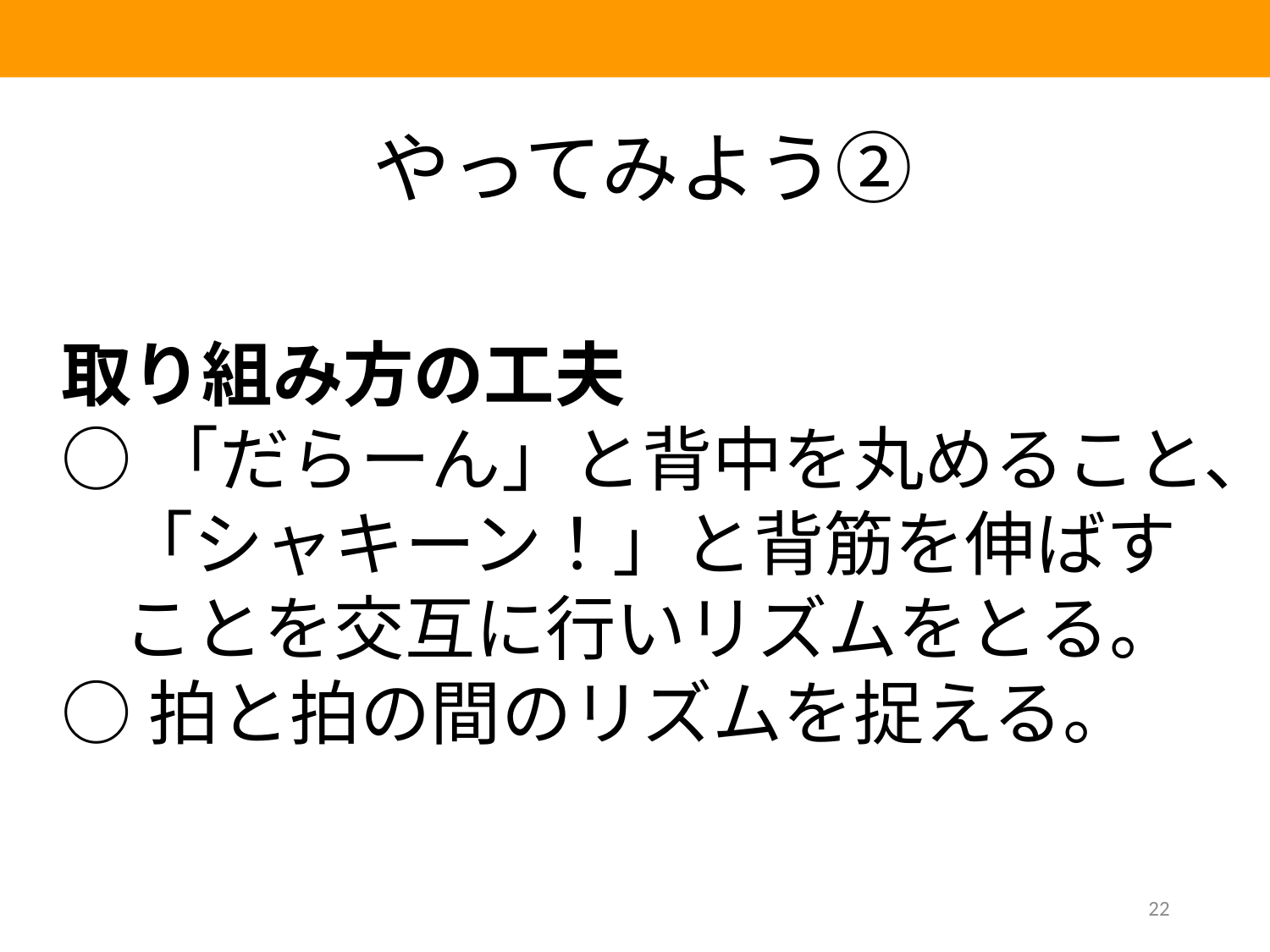

やってみよう②
取り組み方の工夫
○「だらーん」と背中を丸めること、「シャキーン！」と背筋を伸ばすことを交互に行いリズムをとる。
○拍と拍の間のリズムを捉える。

22